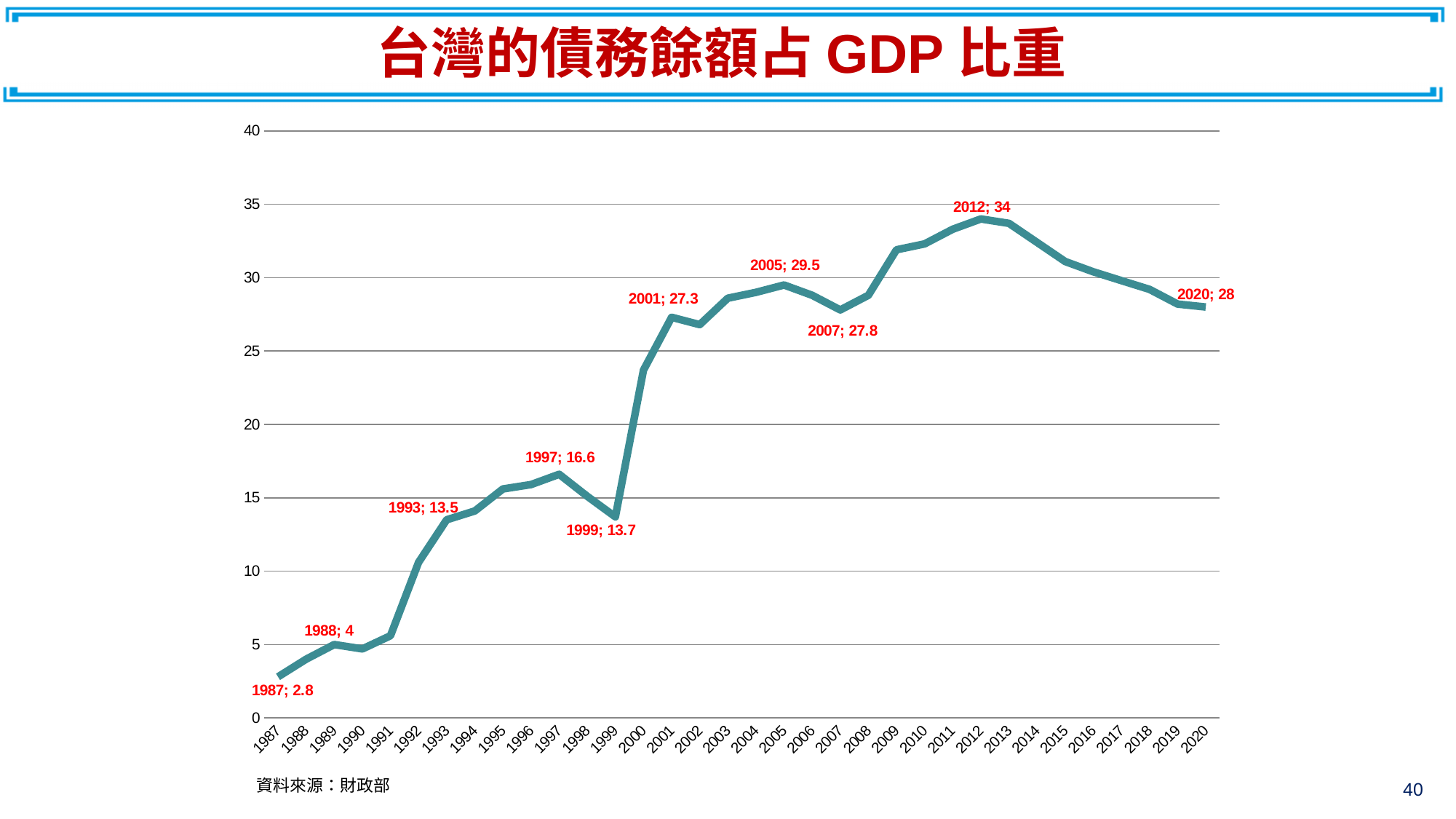

# 台灣的債務餘額占GDP比重

### Chart

| Category | 中央政府債務餘額占GDP比率 |
|---|---|
| 1987 | 2.8 |
| 1988 | 4.0 |
| 1989 | 5.0 |
| 1990 | 4.7 |
| 1991 | 5.6 |
| 1992 | 10.6 |
| 1993 | 13.5 |
| 1994 | 14.1 |
| 1995 | 15.6 |
| 1996 | 15.9 |
| 1997 | 16.6 |
| 1998 | 15.1 |
| 1999 | 13.7 |
| 2000 | 23.7 |
| 2001 | 27.3 |
| 2002 | 26.8 |
| 2003 | 28.6 |
| 2004 | 29.0 |
| 2005 | 29.5 |
| 2006 | 28.8 |
| 2007 | 27.8 |
| 2008 | 28.8 |
| 2009 | 31.9 |
| 2010 | 32.3 |
| 2011 | 33.3 |
| 2012 | 34.0 |
| 2013 | 33.7 |
| 2014 | 32.4 |
| 2015 | 31.1 |
| 2016 | 30.4 |
| 2017 | 29.8 |
| 2018 | 29.2 |
| 2019 | 28.2 |
| 2020 | 28.0 |
資料來源：財政部
40